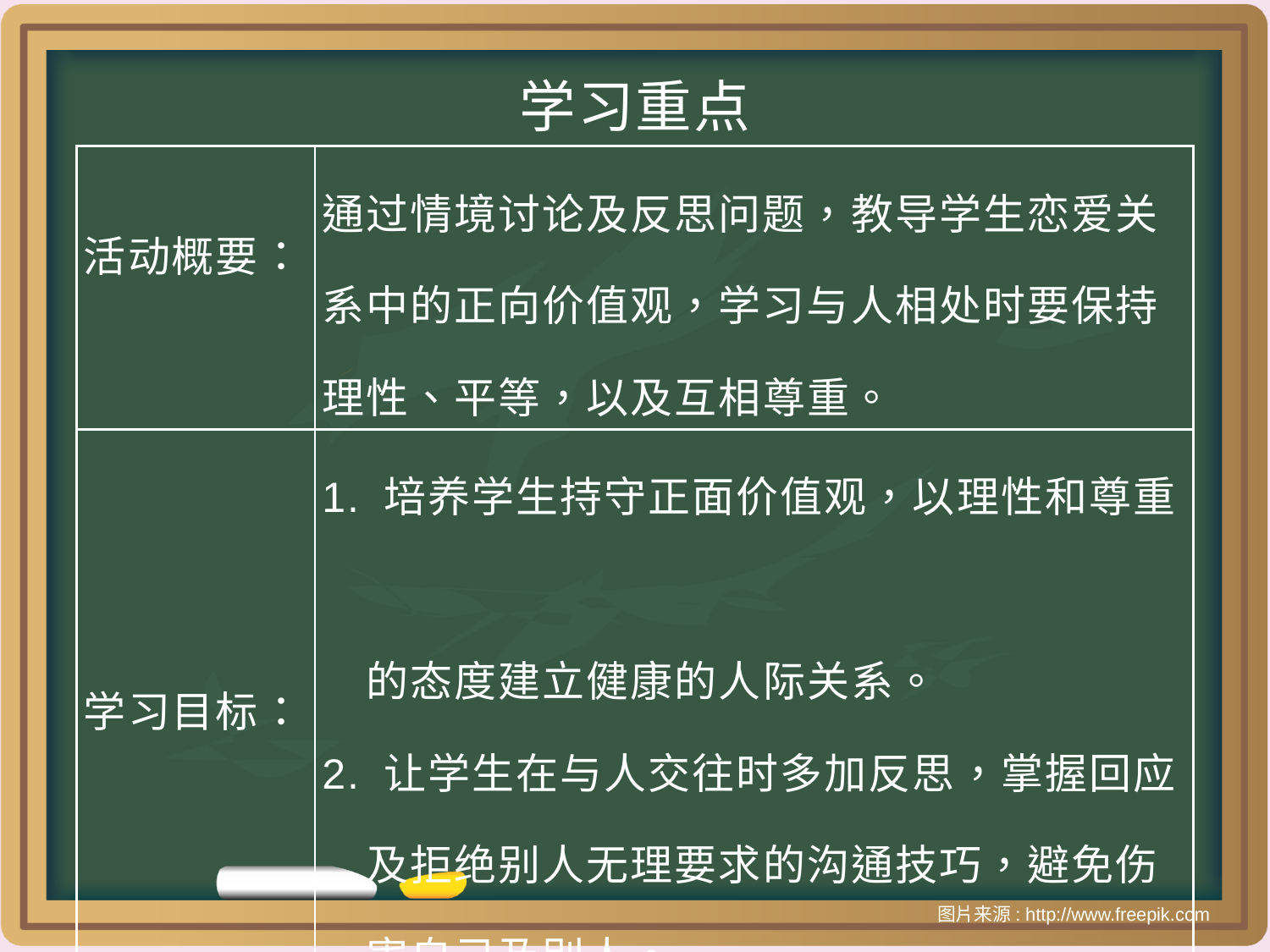

学习重点
| 活动概要： | 通过情境讨论及反思问题，教导学生恋爱关系中的正向价值观，学习与人相处时要保持理性、平等，以及互相尊重。 |
| --- | --- |
| 学习目标： | 1. 培养学生持守正面价值观，以理性和尊重　　　 　的态度建立健康的人际关系。 2. 让学生在与人交往时多加反思，掌握回应 　及拒绝别人无理要求的沟通技巧，避免伤 　害自己及别人。 |
| 价值观和 态度： | 自爱、尊重、理性、责任感 |
图片来源: http://www.freepik.com